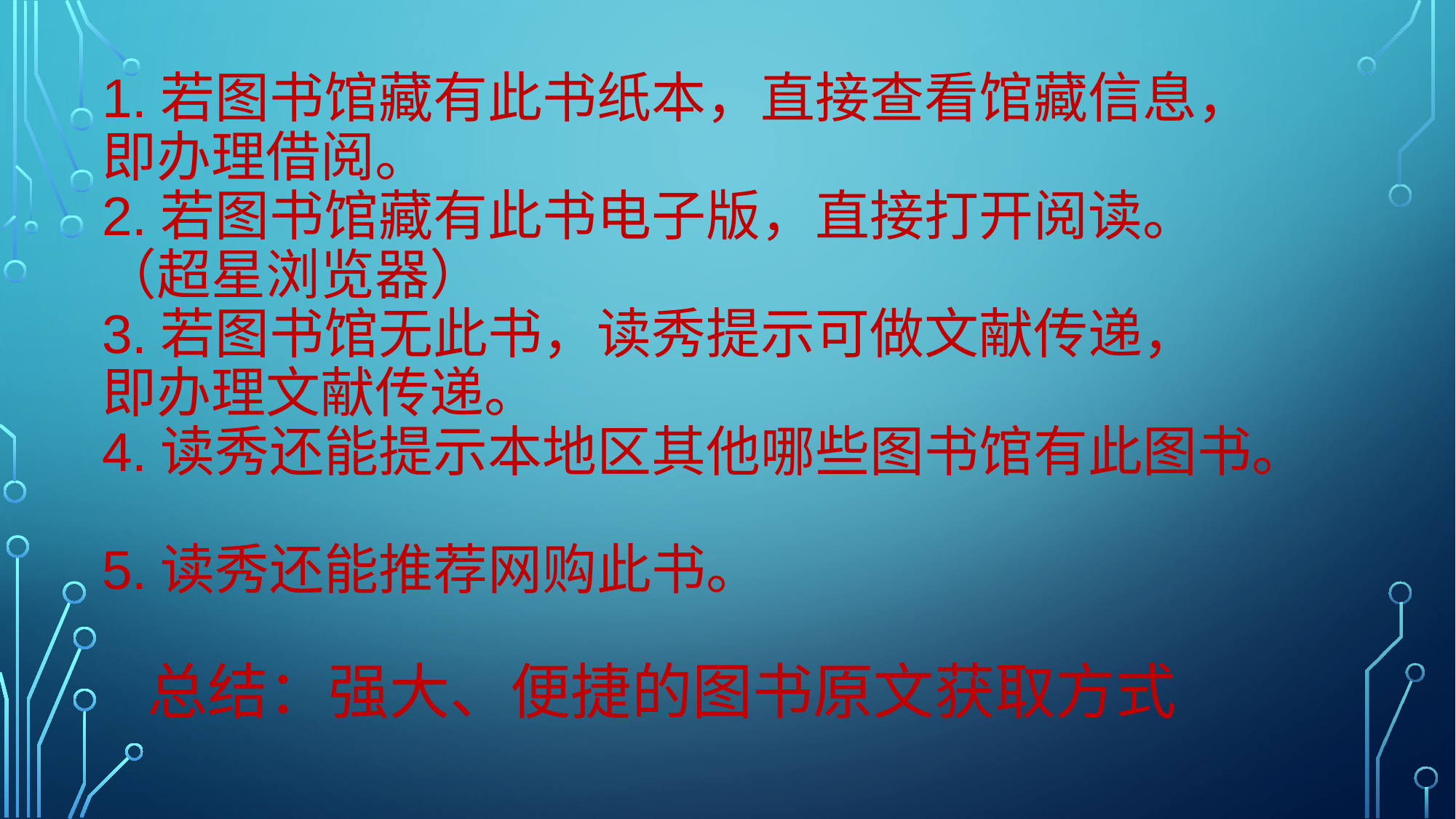

# 1.若图书馆藏有此书纸本，直接查看馆藏信息， 即办理借阅。 2.若图书馆藏有此书电子版，直接打开阅读。（超星浏览器） 3.若图书馆无此书，读秀提示可做文献传递， 即办理文献传递。 4.读秀还能提示本地区其他哪些图书馆有此图书。 5.读秀还能推荐网购此书。
总结：强大、便捷的图书原文获取方式